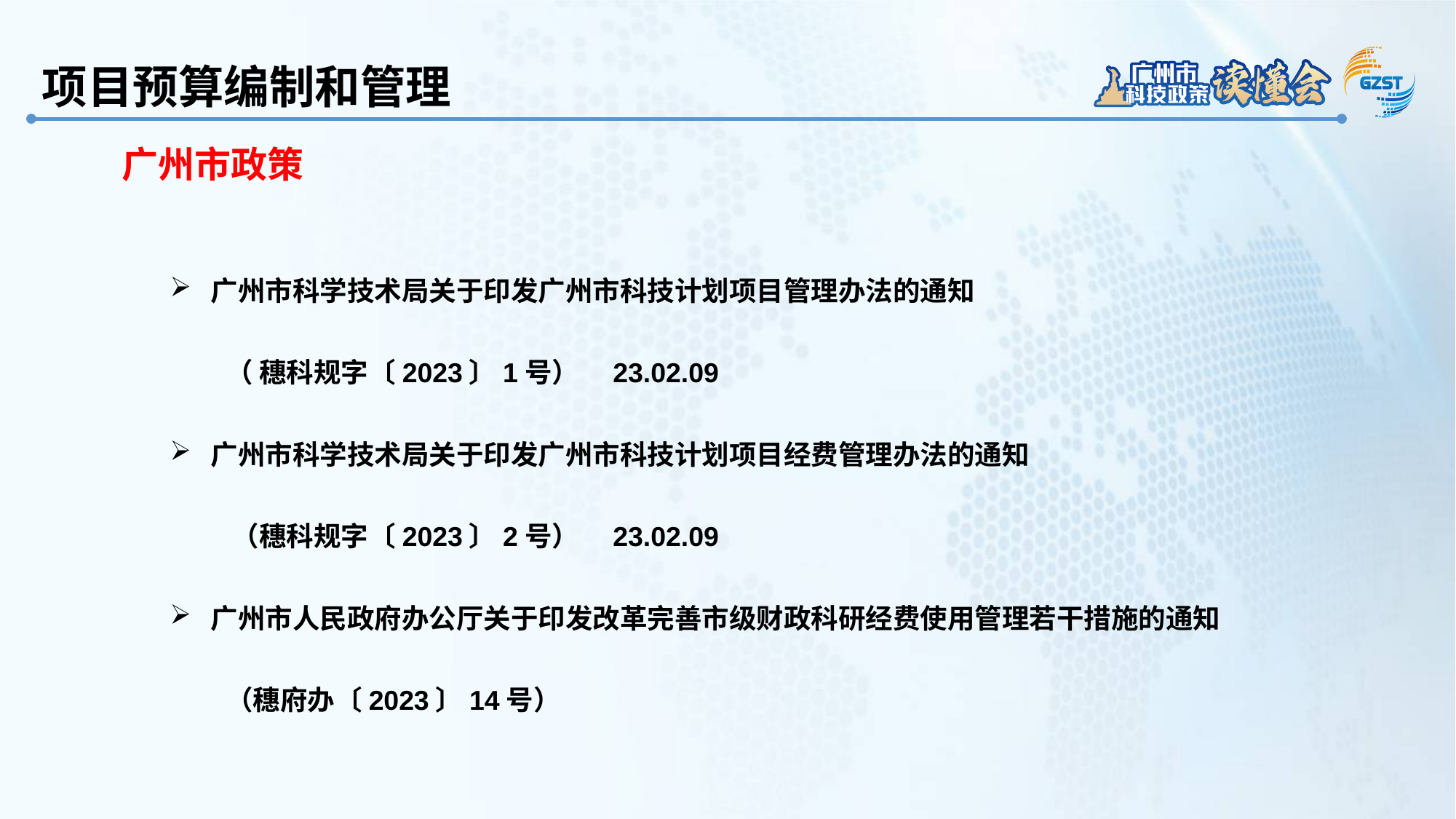

项目预算编制和管理
广州市政策
广州市科学技术局关于印发广州市科技计划项目管理办法的通知
        （ 穗科规字〔2023〕1号）　23.02.09
广州市科学技术局关于印发广州市科技计划项目经费管理办法的通知
         （穗科规字〔2023〕2号）　23.02.09
广州市人民政府办公厅关于印发改革完善市级财政科研经费使用管理若干措施的通知
        （穗府办〔2023〕14号）